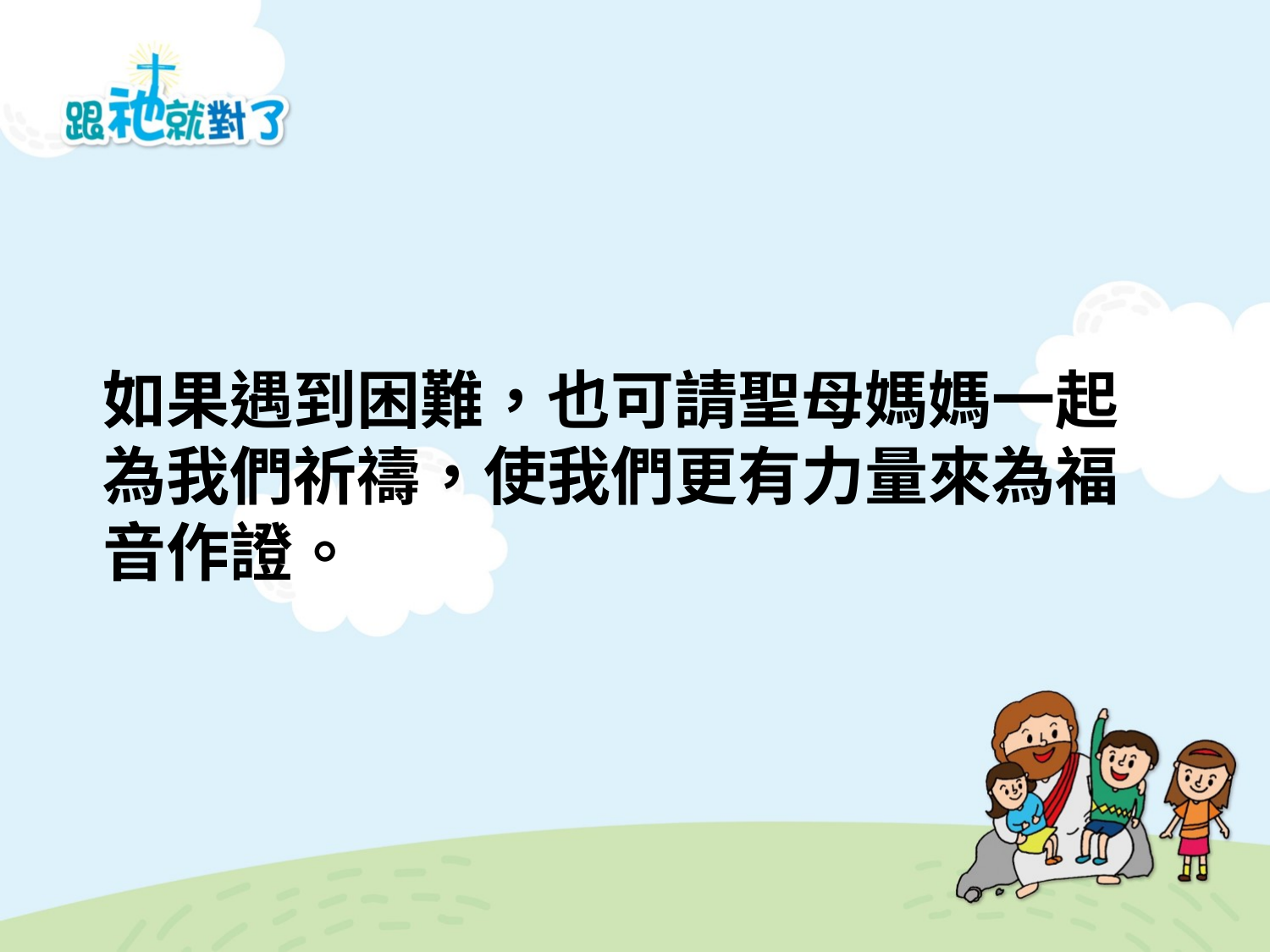

如果遇到困難，也可請聖母媽媽一起為我們祈禱，使我們更有力量來為福音作證。